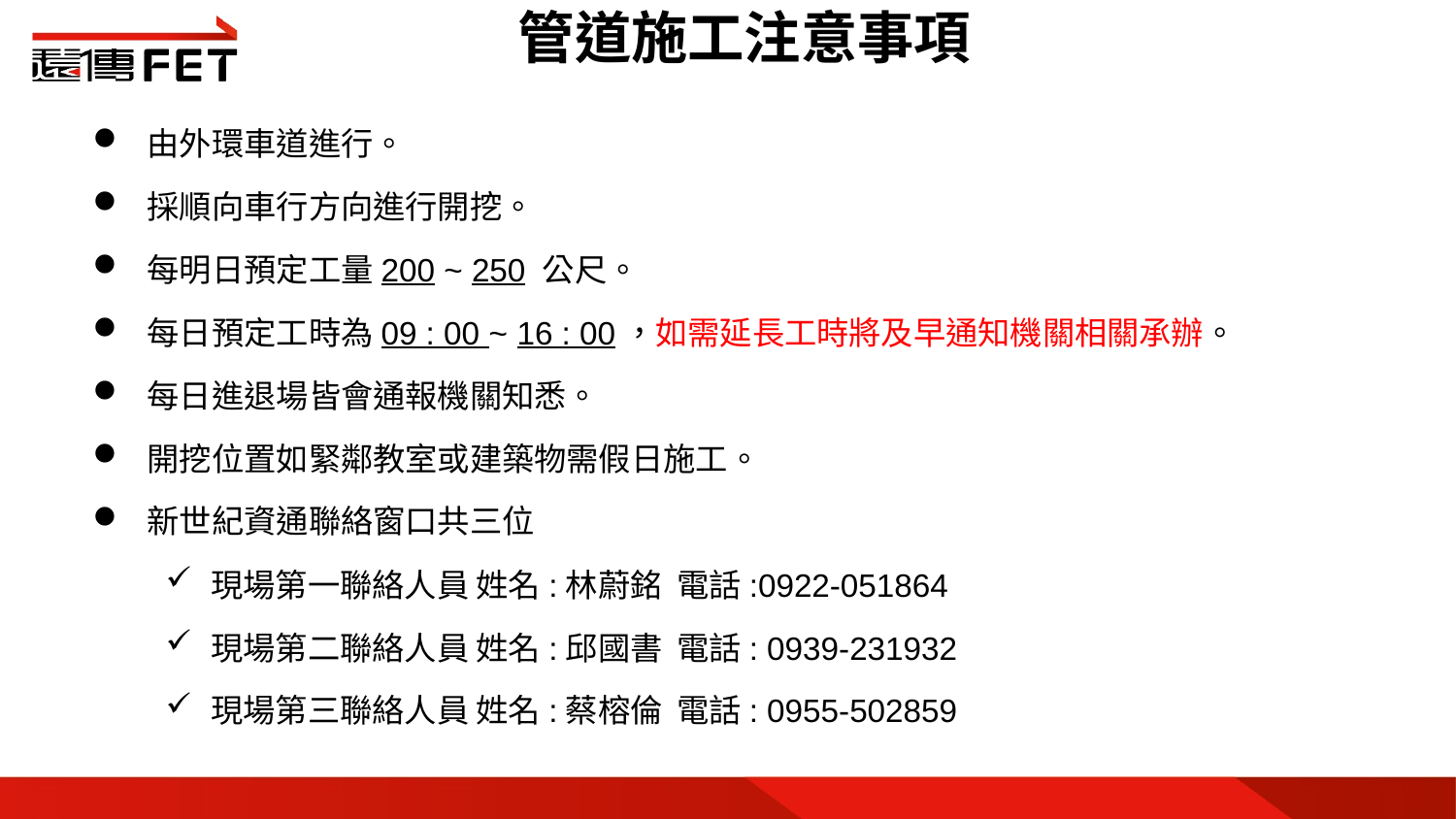

管道施工注意事項
由外環車道進行。
採順向車行方向進行開挖。
每明日預定工量200 ~ 250 公尺。
每日預定工時為09 : 00 ~ 16 : 00，如需延長工時將及早通知機關相關承辦。
每日進退場皆會通報機關知悉。
開挖位置如緊鄰教室或建築物需假日施工。
新世紀資通聯絡窗口共三位
現場第一聯絡人員 姓名:林蔚銘  電話:0922-051864
現場第二聯絡人員 姓名:邱國書  電話: 0939-231932
現場第三聯絡人員 姓名:蔡榕倫  電話: 0955-502859